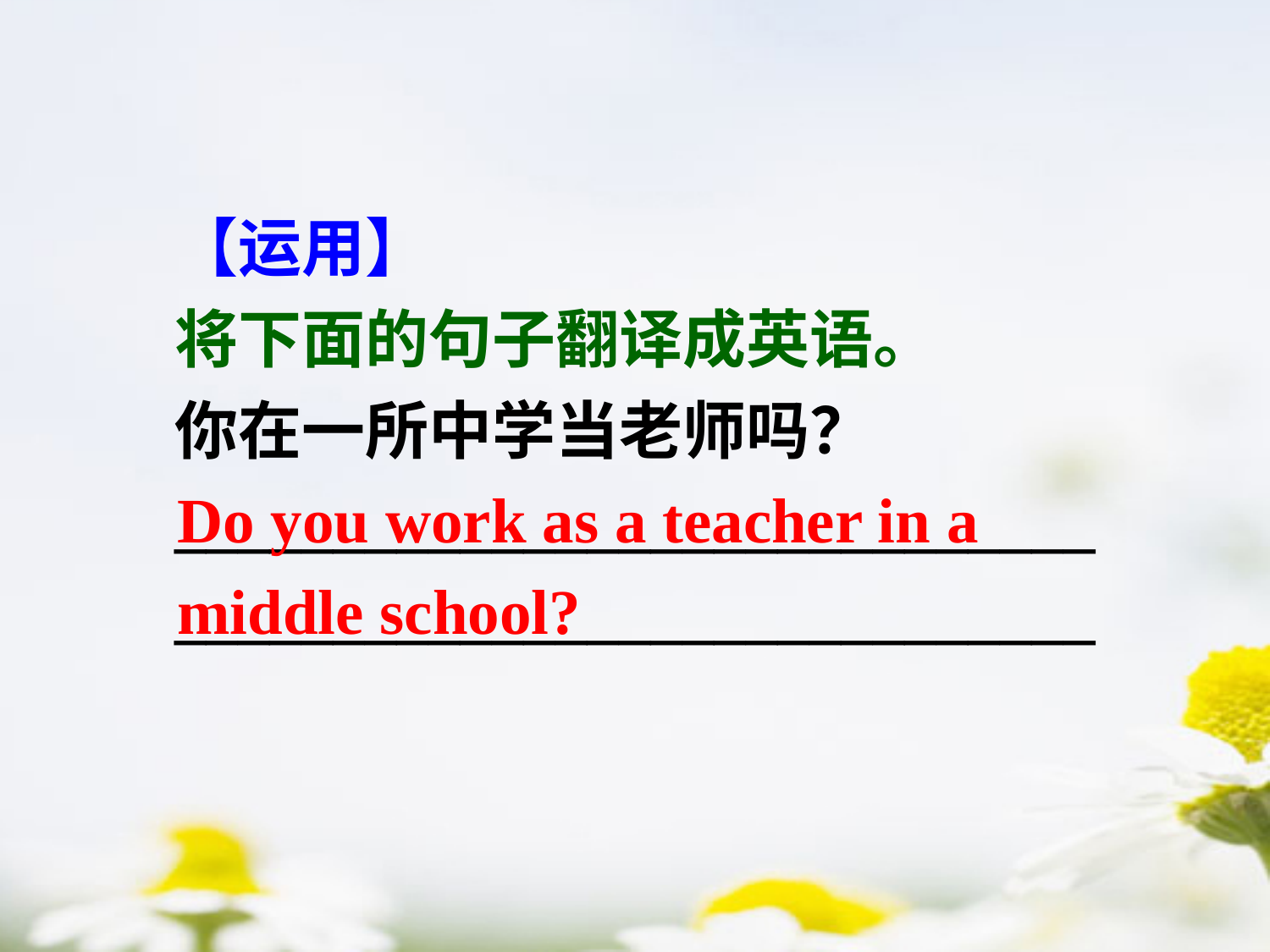

【运用】
将下面的句子翻译成英语。
你在一所中学当老师吗？
__________________________________________________________
Do you work as a teacher in a middle school?